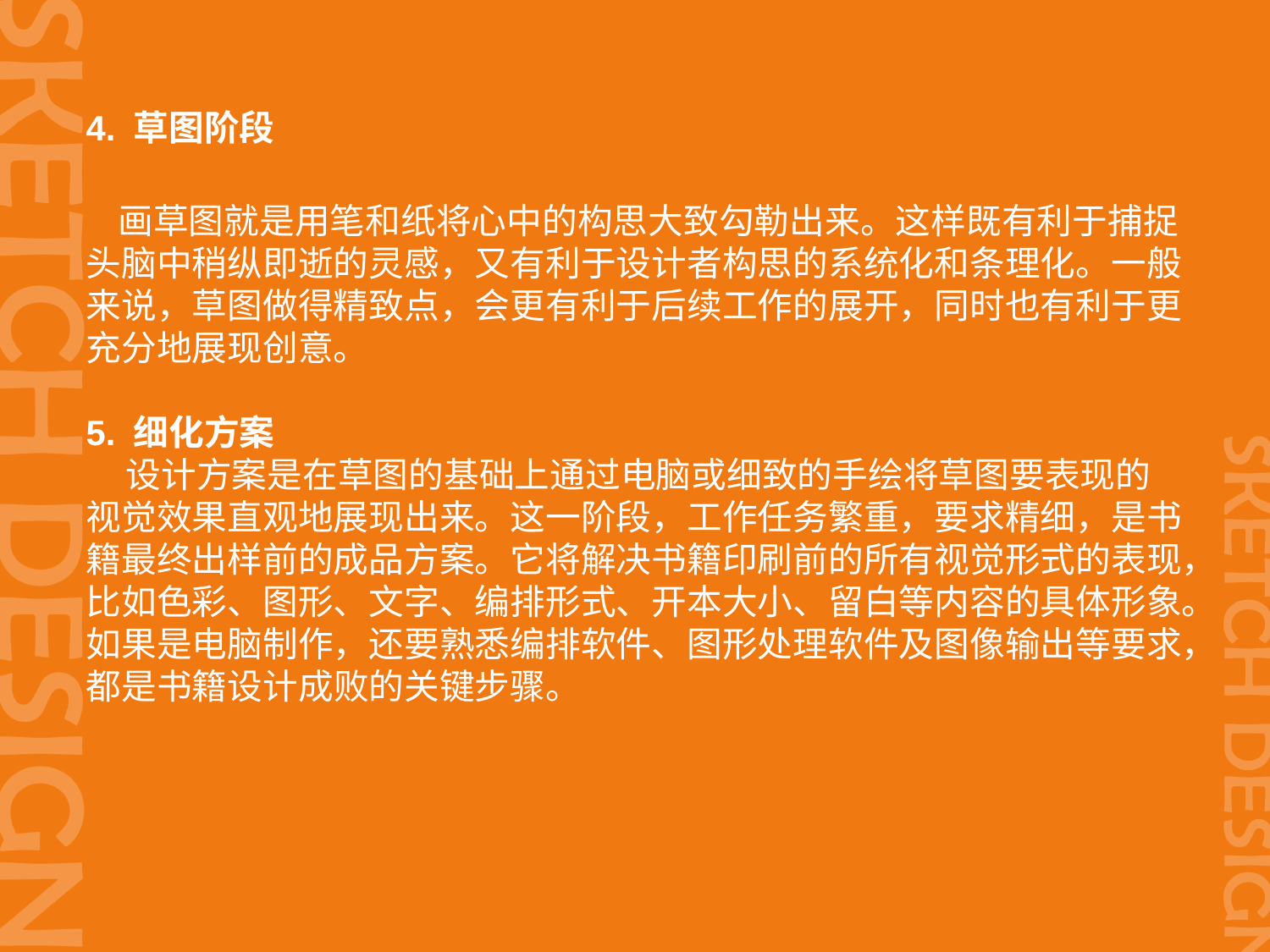

4. 草图阶段

   画草图就是用笔和纸将心中的构思大致勾勒出来。这样既有利于捕捉头脑中稍纵即逝的灵感，又有利于设计者构思的系统化和条理化。一般来说，草图做得精致点，会更有利于后续工作的展开，同时也有利于更充分地展现创意。

5. 细化方案
    设计方案是在草图的基础上通过电脑或细致的手绘将草图要表现的视觉效果直观地展现出来。这一阶段，工作任务繁重，要求精细，是书籍最终出样前的成品方案。它将解决书籍印刷前的所有视觉形式的表现，比如色彩、图形、文字、编排形式、开本大小、留白等内容的具体形象。如果是电脑制作，还要熟悉编排软件、图形处理软件及图像输出等要求，都是书籍设计成败的关键步骤。